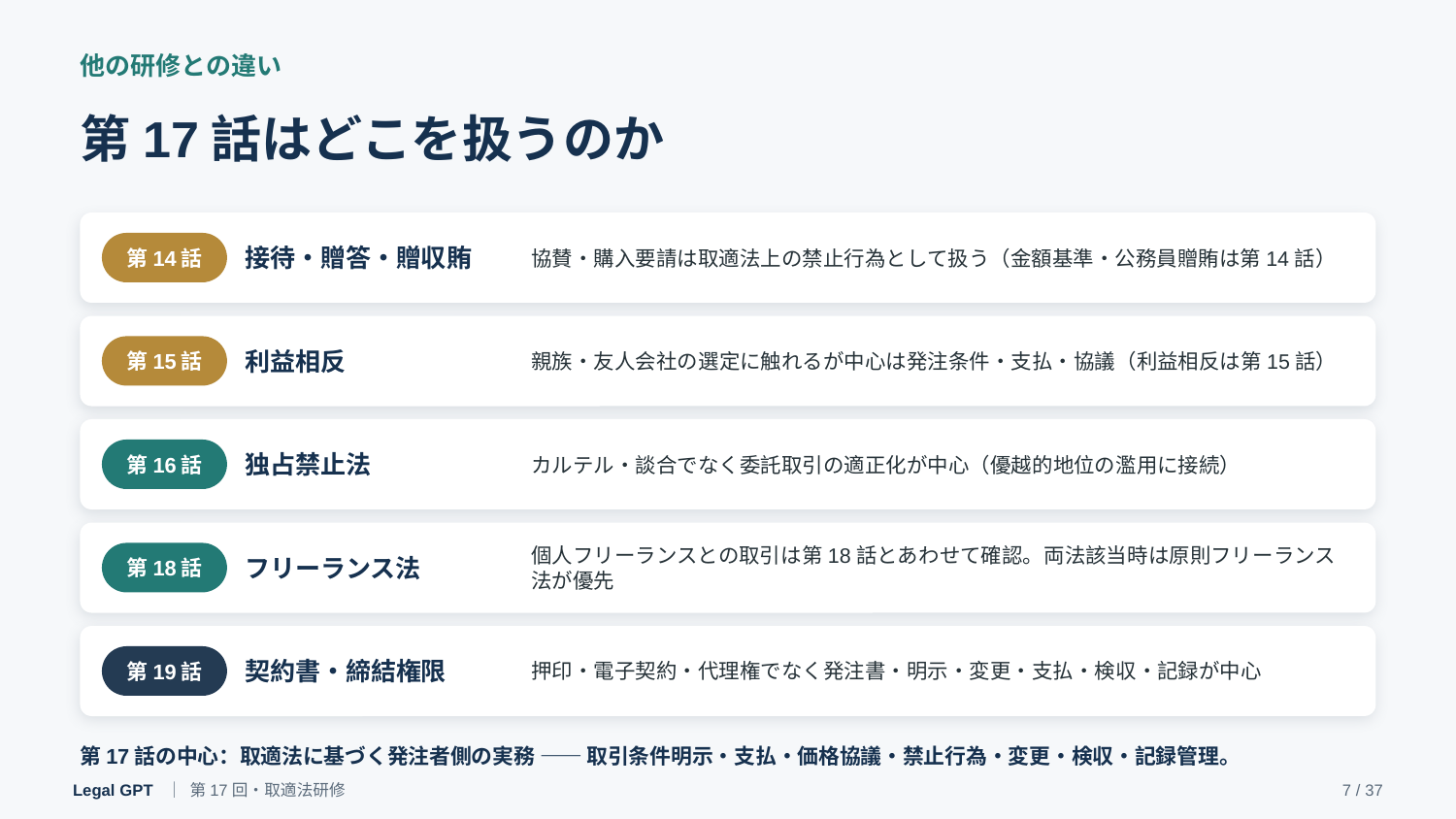

他の研修との違い
第17話はどこを扱うのか

接待・贈答・贈収賄
協賛・購入要請は取適法上の禁止行為として扱う（金額基準・公務員贈賄は第14話）

第14話

利益相反
親族・友人会社の選定に触れるが中心は発注条件・支払・協議（利益相反は第15話）

第15話

独占禁止法
カルテル・談合でなく委託取引の適正化が中心（優越的地位の濫用に接続）

第16話

フリーランス法
個人フリーランスとの取引は第18話とあわせて確認。両法該当時は原則フリーランス法が優先

第18話

契約書・締結権限
押印・電子契約・代理権でなく発注書・明示・変更・支払・検収・記録が中心

第19話
第17話の中心：取適法に基づく発注者側の実務 ―― 取引条件明示・支払・価格協議・禁止行為・変更・検収・記録管理。
Legal GPT  ｜  第17回・取適法研修
7 / 37